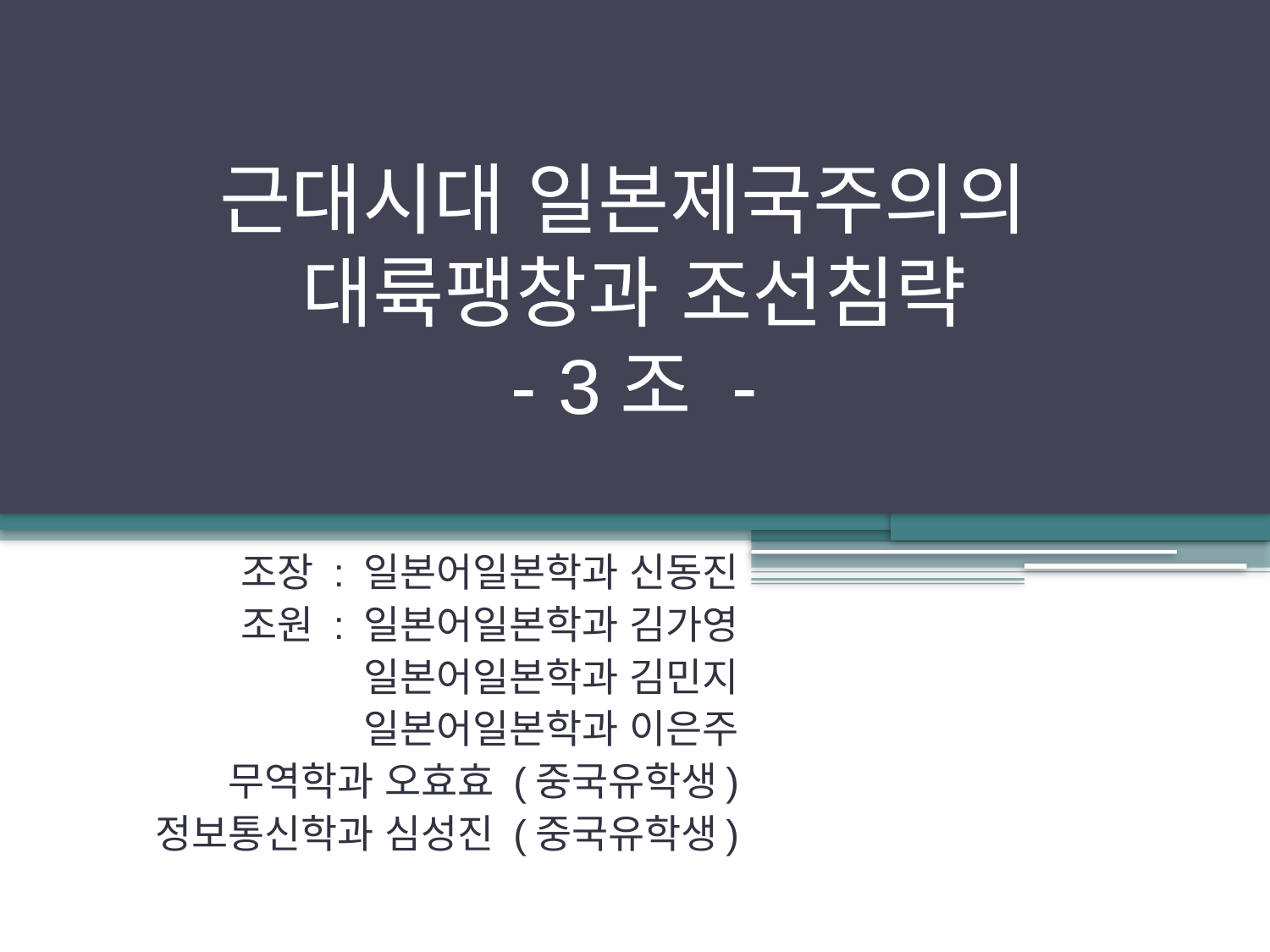

# 근대시대 일본제국주의의 대륙팽창과 조선침략 - 3조 -
조장 : 일본어일본학과 신동진
조원 : 일본어일본학과 김가영
일본어일본학과 김민지
일본어일본학과 이은주
무역학과 오효효 (중국유학생)
정보통신학과 심성진 (중국유학생)